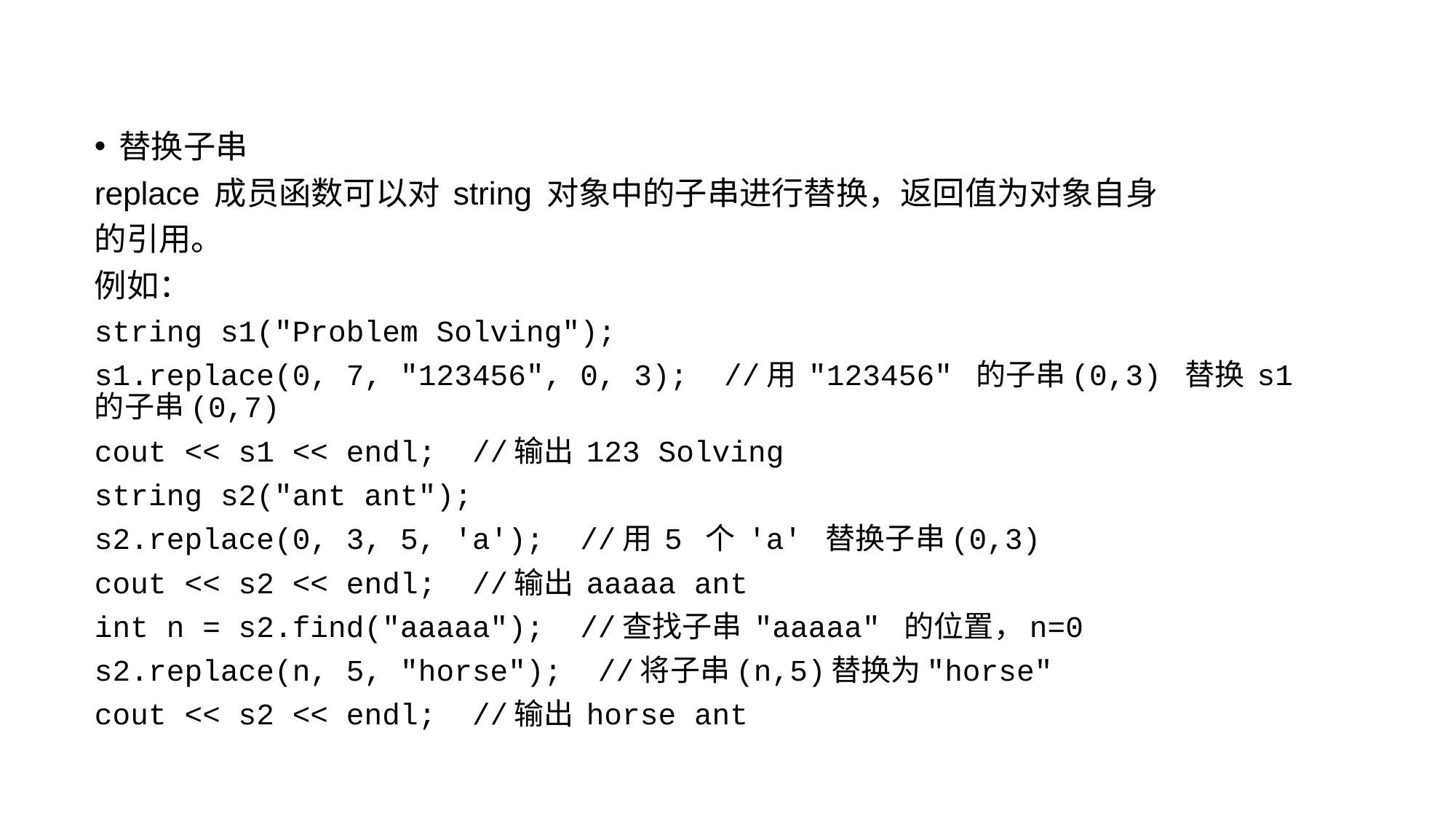

替换子串
replace 成员函数可以对 string 对象中的子串进行替换，返回值为对象自身
的引用。
例如：
string s1("Problem Solving");
s1.replace(0, 7, "123456", 0, 3);  //用 "123456" 的子串(0,3) 替换 s1 的子串(0,7)
cout << s1 << endl;  //输出 123 Solving
string s2("ant ant");
s2.replace(0, 3, 5, 'a');  //用 5 个 'a' 替换子串(0,3)
cout << s2 << endl;  //输出 aaaaa ant
int n = s2.find("aaaaa");  //查找子串 "aaaaa" 的位置，n=0
s2.replace(n, 5, "horse");  //将子串(n,5)替换为"horse"
cout << s2 << endl;  //输出 horse ant